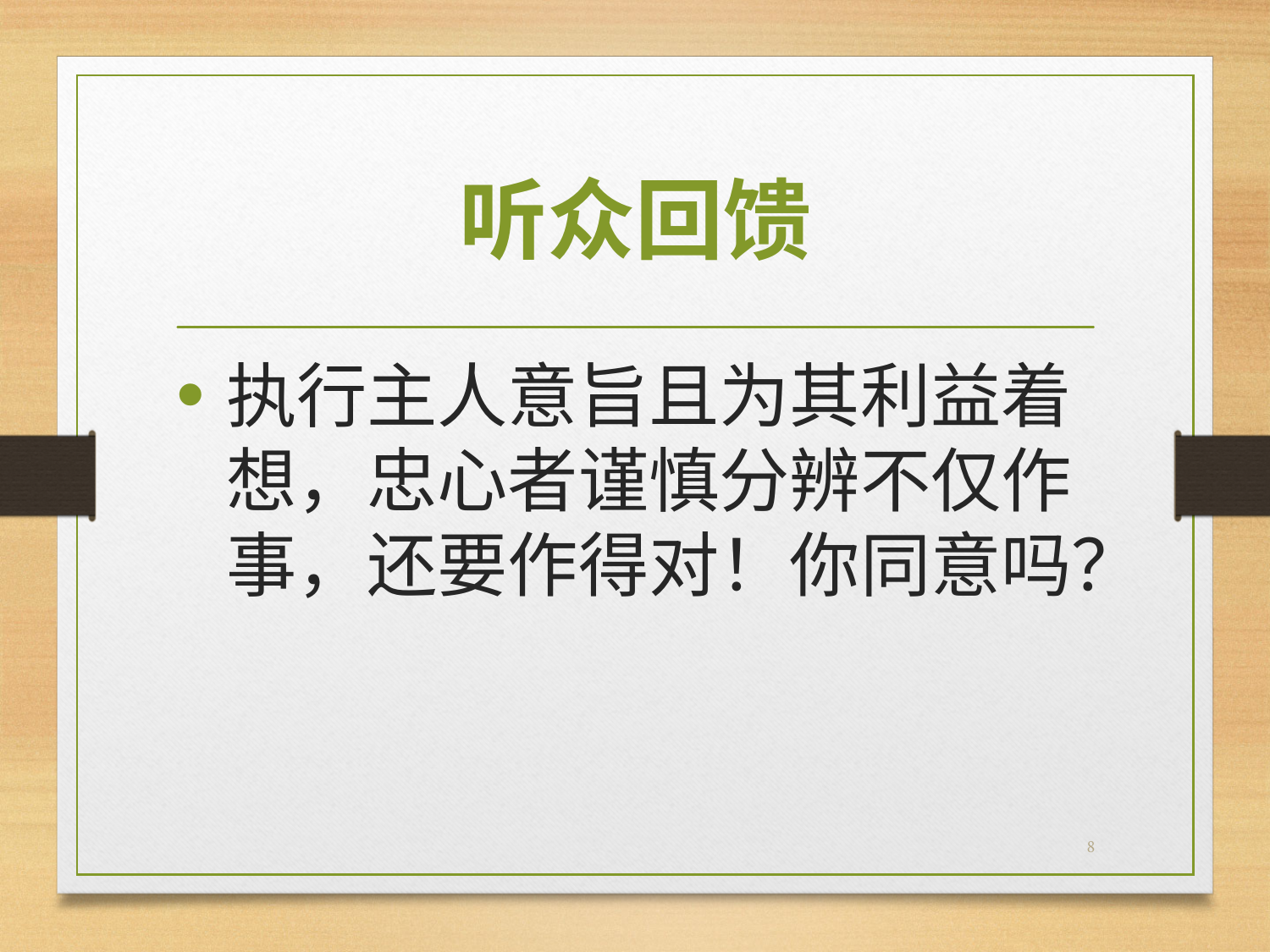

# 听众回馈
执行主人意旨且为其利益着想，忠心者谨慎分辨不仅作事，还要作得对！你同意吗？
8